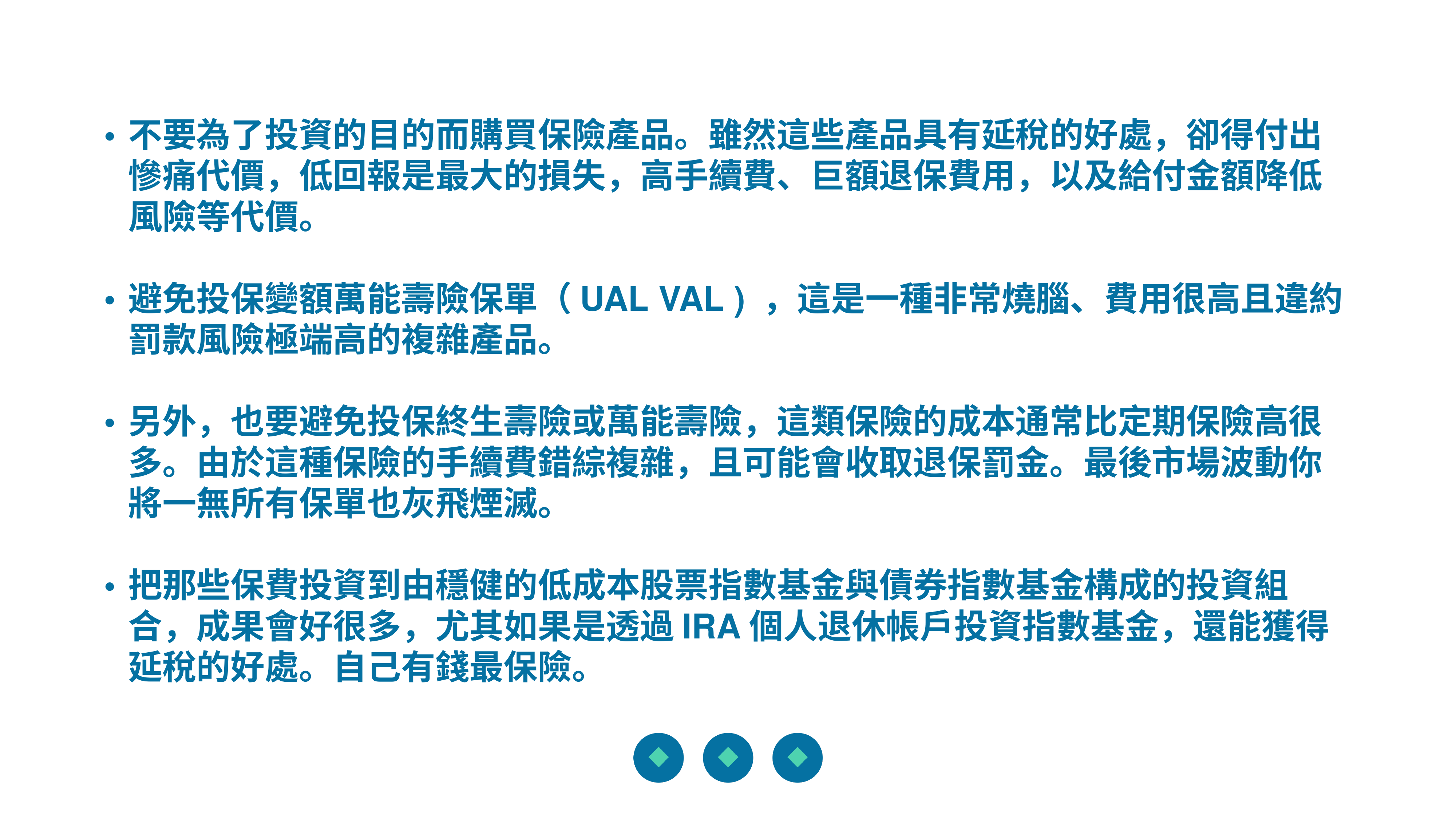

不要為了投資的目的而購買保險產品。雖然這些產品具有延稅的好處，卻得付出慘痛代價，低回報是最大的損失，高手續費、巨額退保費用，以及給付金額降低風險等代價。

避免投保變額萬能壽險保單（UAL VAL ) ，這是一種非常燒腦、費用很高且違約罰款風險極端高的複雜產品。

另外，也要避免投保終生壽險或萬能壽險，這類保險的成本通常比定期保險高很多。由於這種保險的手續費錯綜複雜，且可能會收取退保罰金。最後市場波動你將一無所有保單也灰飛煙滅。

把那些保費投資到由穩健的低成本股票指數基金與債券指數基金構成的投資組合，成果會好很多，尤其如果是透過IRA個人退休帳戶投資指數基金，還能獲得延稅的好處。自己有錢最保險。